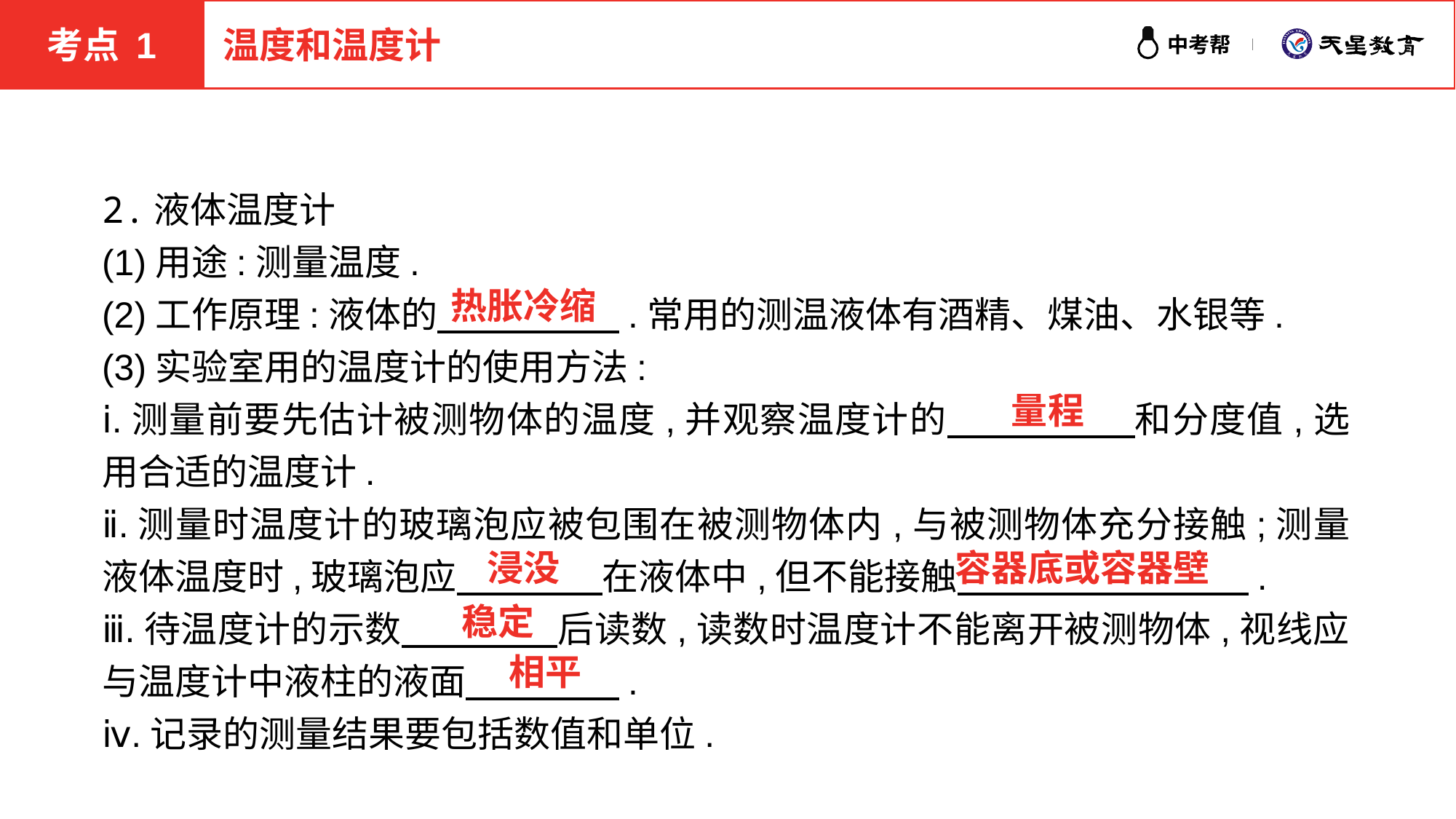

考点 1
温度和温度计
2.液体温度计
(1)用途:测量温度.
(2)工作原理:液体的　　　　　.常用的测温液体有酒精、煤油、水银等.
(3)实验室用的温度计的使用方法:
ⅰ.测量前要先估计被测物体的温度,并观察温度计的　　　　　和分度值,选用合适的温度计.
ⅱ.测量时温度计的玻璃泡应被包围在被测物体内,与被测物体充分接触;测量液体温度时,玻璃泡应　　　　在液体中,但不能接触　　　　　　　　.
ⅲ.待温度计的示数 　　　　后读数,读数时温度计不能离开被测物体,视线应与温度计中液柱的液面 　　　　.
ⅳ.记录的测量结果要包括数值和单位.
热胀冷缩
量程
浸没
容器底或容器壁
稳定
相平